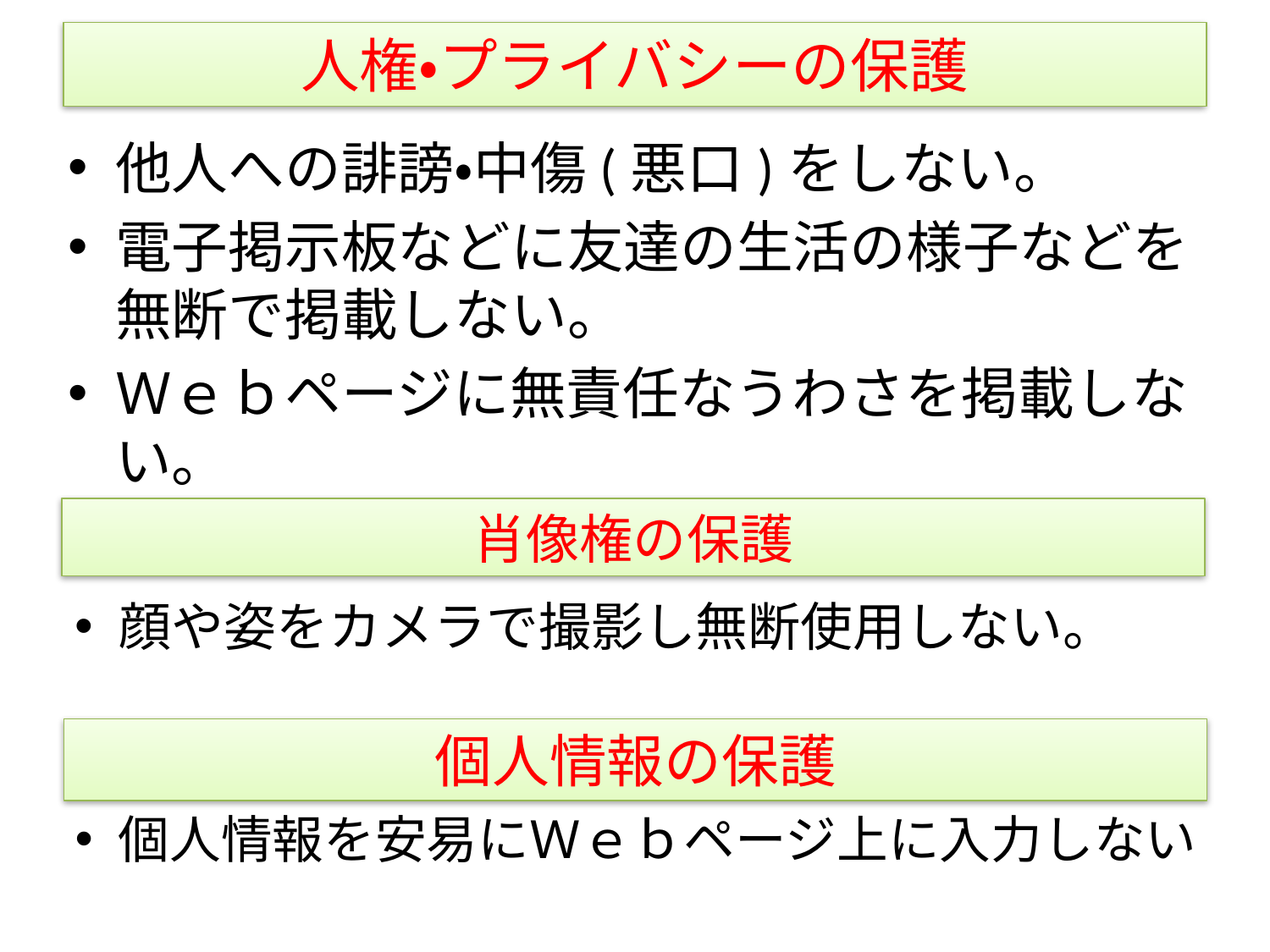

# 人権・プライバシーの保護
他人への誹謗・中傷(悪口)をしない。
電子掲示板などに友達の生活の様子などを無断で掲載しない。
Ｗｅｂページに無責任なうわさを掲載しない。
肖像権の保護
顔や姿をカメラで撮影し無断使用しない。
個人情報の保護
個人情報を安易にＷｅｂページ上に入力しない